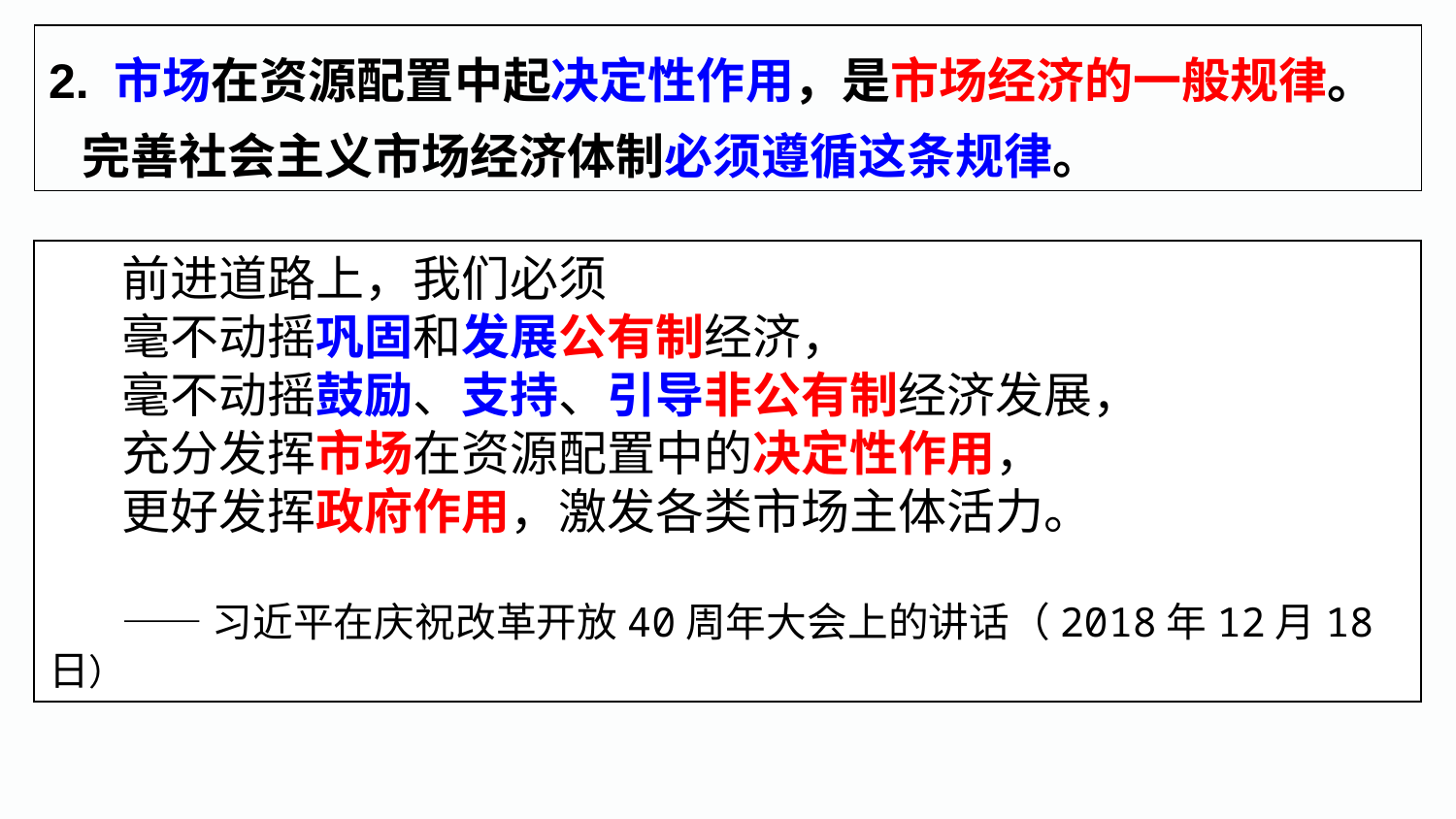

2. 市场在资源配置中起决定性作用，是市场经济的一般规律。
  完善社会主义市场经济体制必须遵循这条规律。
前进道路上，我们必须
毫不动摇巩固和发展公有制经济，
毫不动摇鼓励、支持、引导非公有制经济发展，
充分发挥市场在资源配置中的决定性作用，
更好发挥政府作用，激发各类市场主体活力。
——习近平在庆祝改革开放40周年大会上的讲话（2018年12月18日）